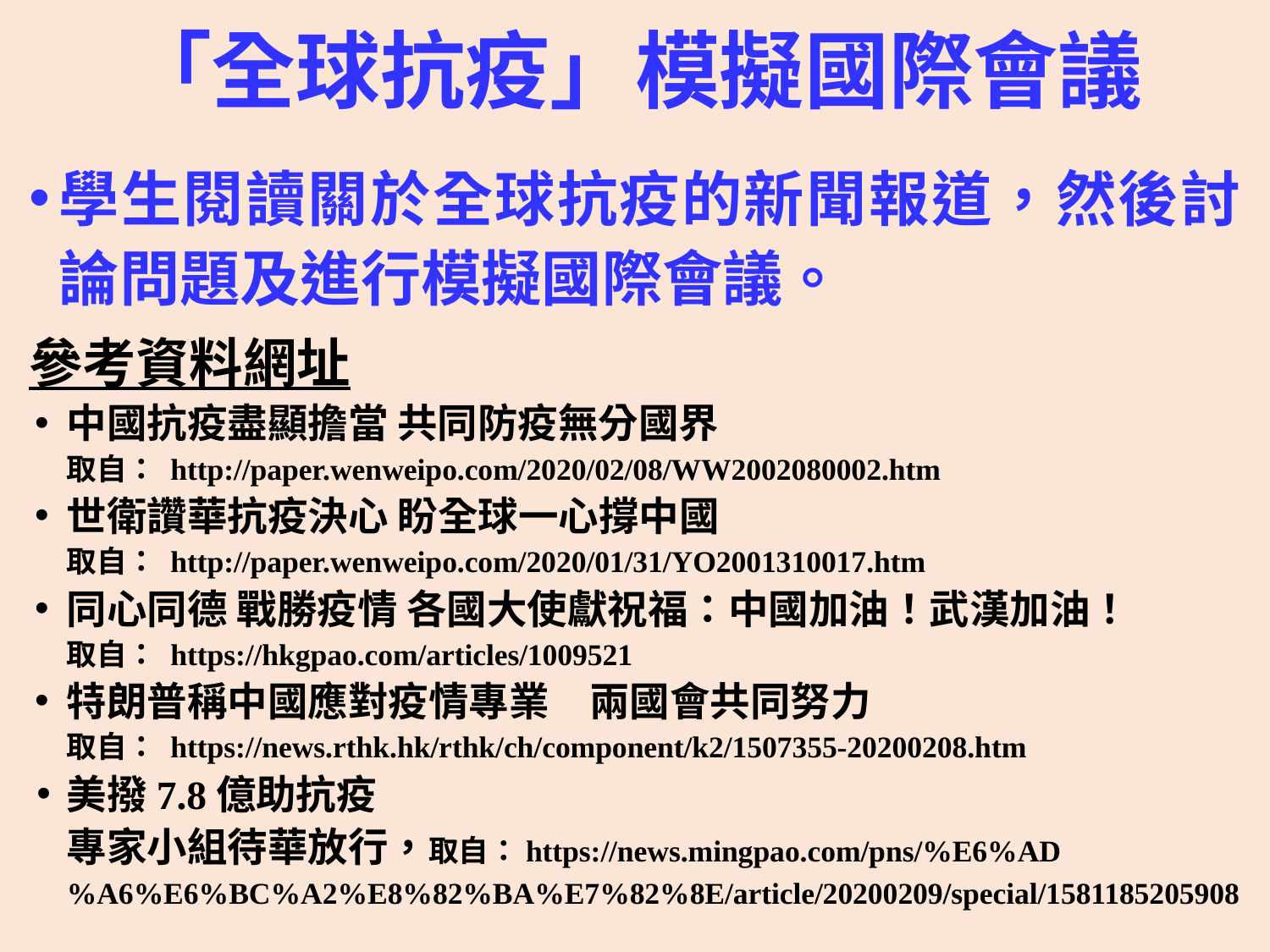

# 「全球抗疫」模擬國際會議
學生閱讀關於全球抗疫的新聞報道，然後討論問題及進行模擬國際會議。
參考資料網址
中國抗疫盡顯擔當 共同防疫無分國界
取自： http://paper.wenweipo.com/2020/02/08/WW2002080002.htm
世衛讚華抗疫決心 盼全球一心撐中國
取自： http://paper.wenweipo.com/2020/01/31/YO2001310017.htm
同心同德 戰勝疫情 各國大使獻祝福：中國加油！武漢加油！
取自： https://hkgpao.com/articles/1009521
特朗普稱中國應對疫情專業　兩國會共同努力
取自： https://news.rthk.hk/rthk/ch/component/k2/1507355-20200208.htm
美撥7.8億助抗疫 專家小組待華放行，取自：https://news.mingpao.com/pns/%E6%AD%A6%E6%BC%A2%E8%82%BA%E7%82%8E/article/20200209/special/1581185205908